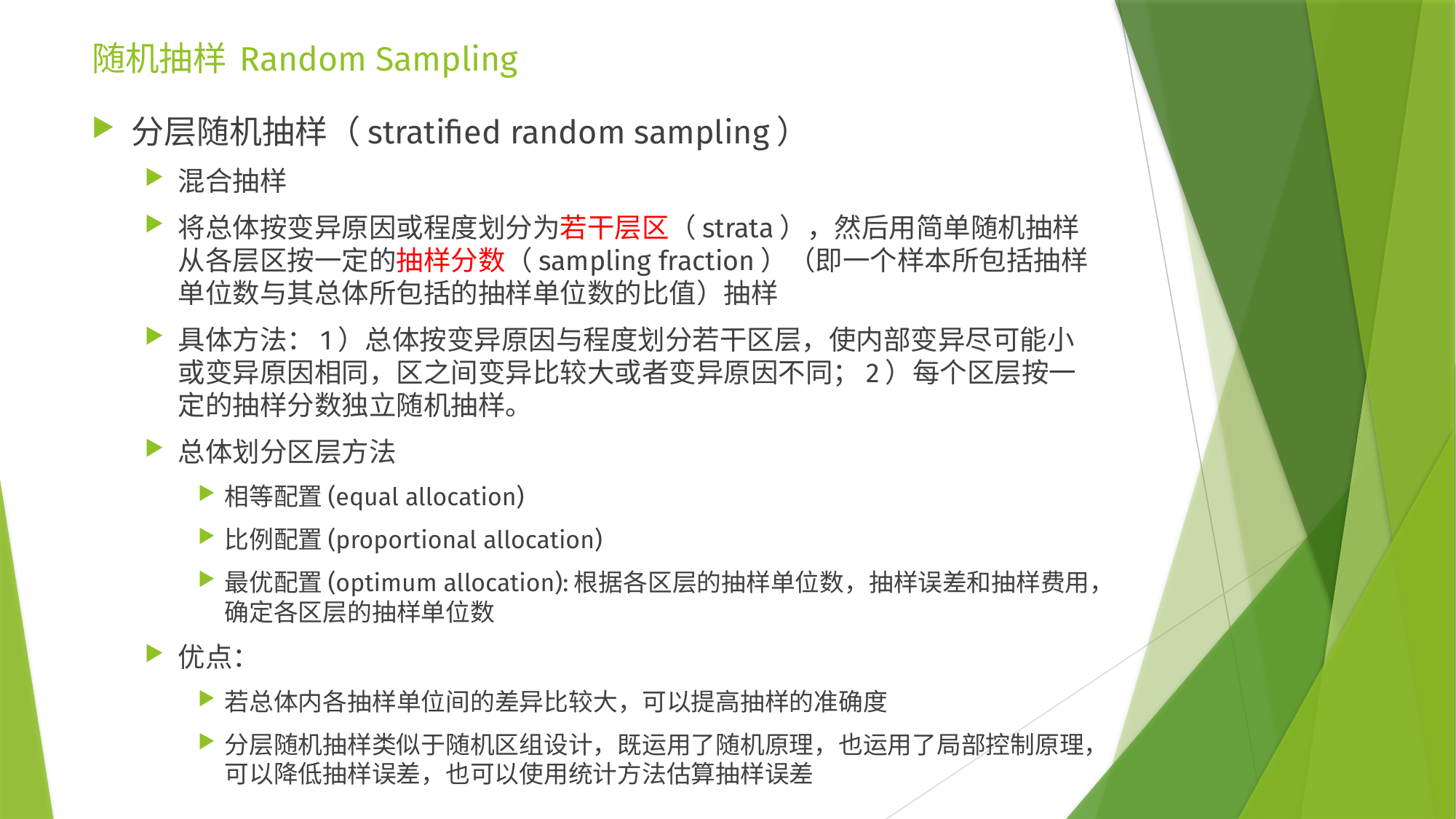

随机抽样 Random Sampling
分层随机抽样（stratified random sampling）
混合抽样
将总体按变异原因或程度划分为若干层区（strata），然后用简单随机抽样从各层区按一定的抽样分数（sampling fraction）（即一个样本所包括抽样单位数与其总体所包括的抽样单位数的比值）抽样
具体方法：1）总体按变异原因与程度划分若干区层，使内部变异尽可能小或变异原因相同，区之间变异比较大或者变异原因不同；2）每个区层按一定的抽样分数独立随机抽样。
总体划分区层方法
相等配置(equal allocation)
比例配置(proportional allocation)
最优配置(optimum allocation):根据各区层的抽样单位数，抽样误差和抽样费用，确定各区层的抽样单位数
优点：
若总体内各抽样单位间的差异比较大，可以提高抽样的准确度
分层随机抽样类似于随机区组设计，既运用了随机原理，也运用了局部控制原理，可以降低抽样误差，也可以使用统计方法估算抽样误差